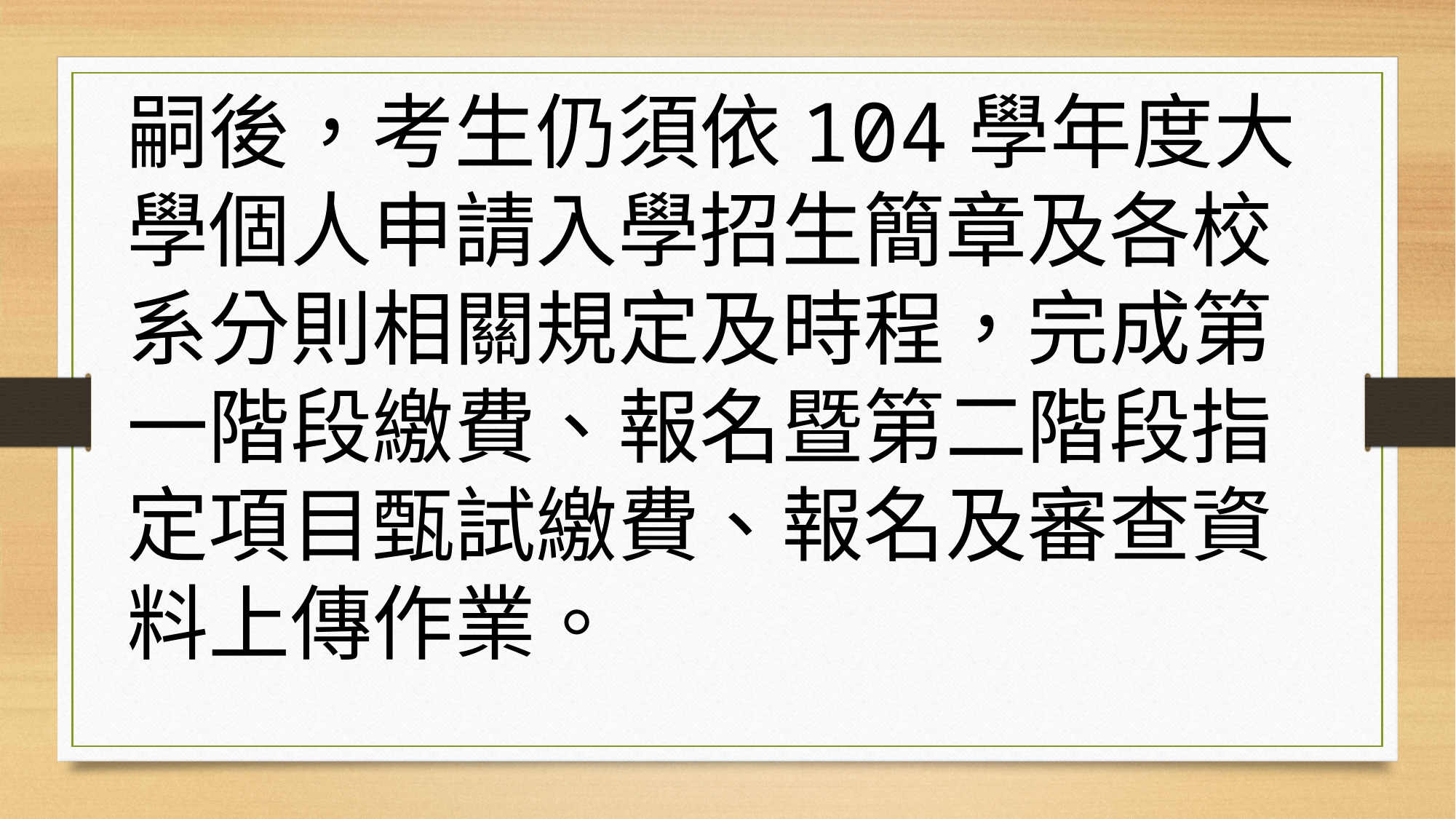

嗣後，考生仍須依104學年度大學個人申請入學招生簡章及各校系分則相關規定及時程，完成第一階段繳費、報名暨第二階段指定項目甄試繳費、報名及審查資料上傳作業。